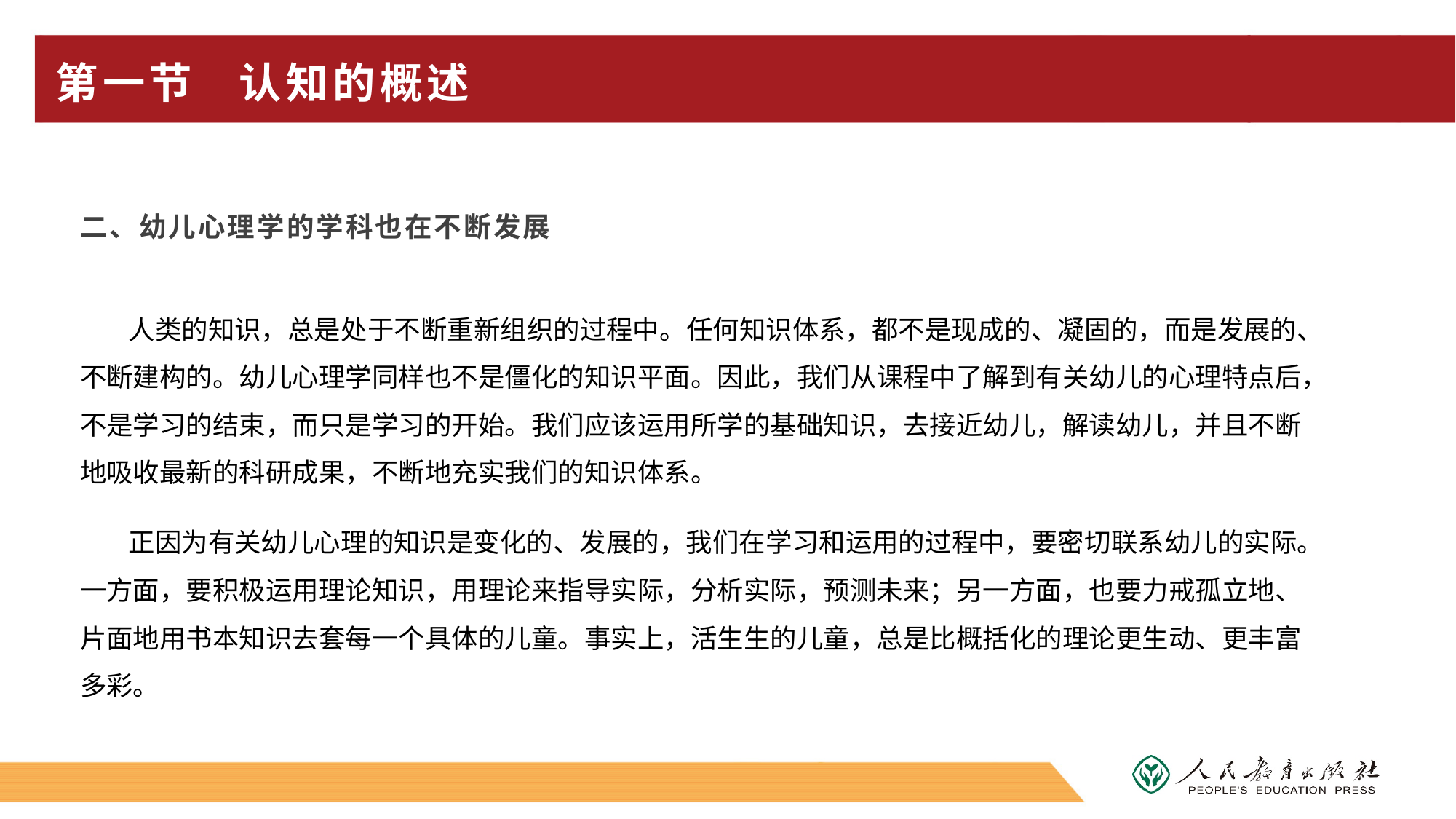

# 第一节   认知的概述
二、幼儿心理学的学科也在不断发展
人类的知识，总是处于不断重新组织的过程中。任何知识体系，都不是现成的、凝固的，而是发展的、不断建构的。幼儿心理学同样也不是僵化的知识平面。因此，我们从课程中了解到有关幼儿的心理特点后，不是学习的结束，而只是学习的开始。我们应该运用所学的基础知识，去接近幼儿，解读幼儿，并且不断地吸收最新的科研成果，不断地充实我们的知识体系。
正因为有关幼儿心理的知识是变化的、发展的，我们在学习和运用的过程中，要密切联系幼儿的实际。一方面，要积极运用理论知识，用理论来指导实际，分析实际，预测未来；另一方面，也要力戒孤立地、片面地用书本知识去套每一个具体的儿童。事实上，活生生的儿童，总是比概括化的理论更生动、更丰富多彩。